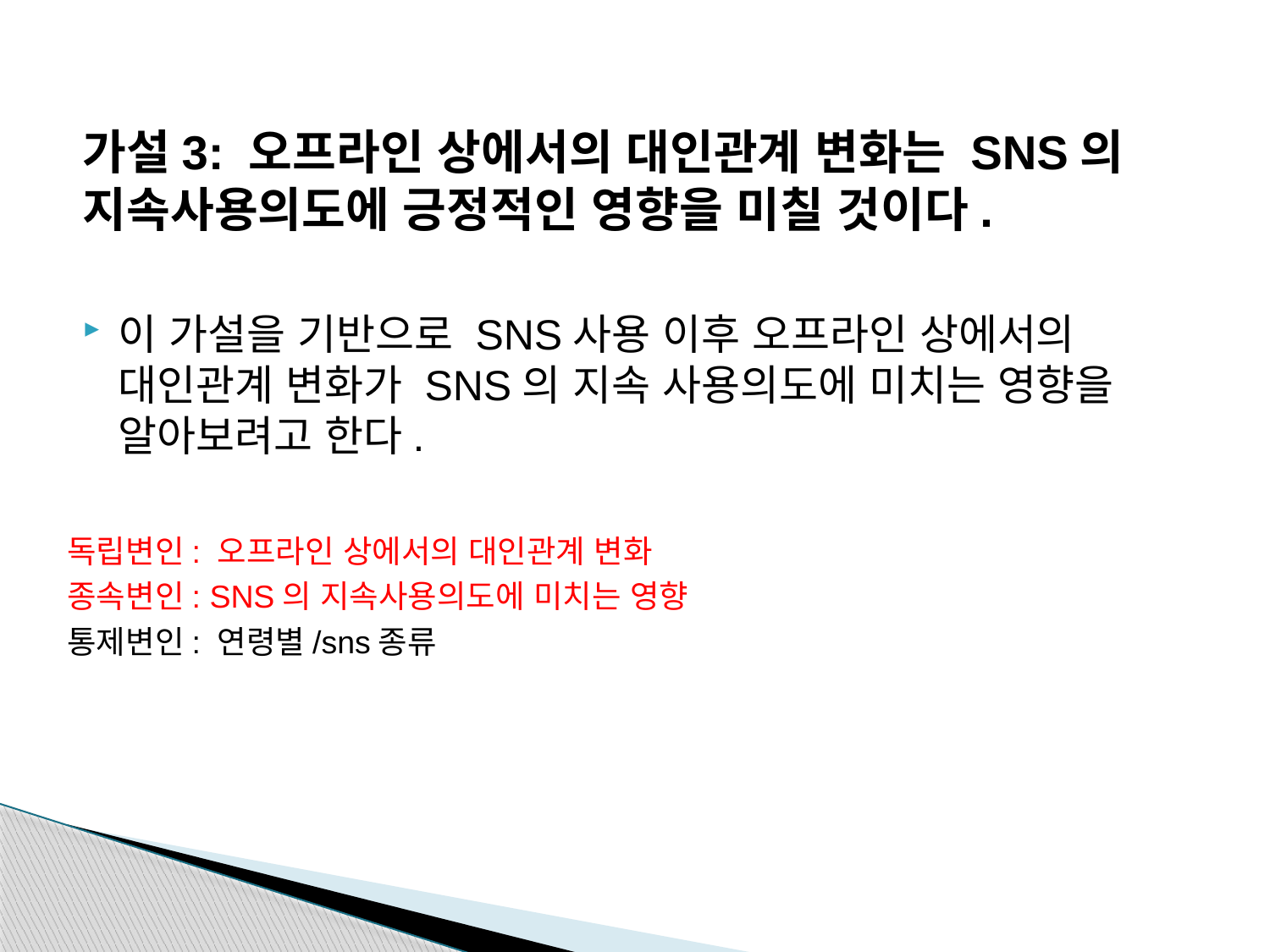

가설3: 오프라인 상에서의 대인관계 변화는 SNS의 지속사용의도에 긍정적인 영향을 미칠 것이다.

이 가설을 기반으로 SNS사용 이후 오프라인 상에서의 대인관계 변화가 SNS의 지속 사용의도에 미치는 영향을 알아보려고 한다.

독립변인: 오프라인 상에서의 대인관계 변화
종속변인: SNS의 지속사용의도에 미치는 영향
통제변인: 연령별/sns종류